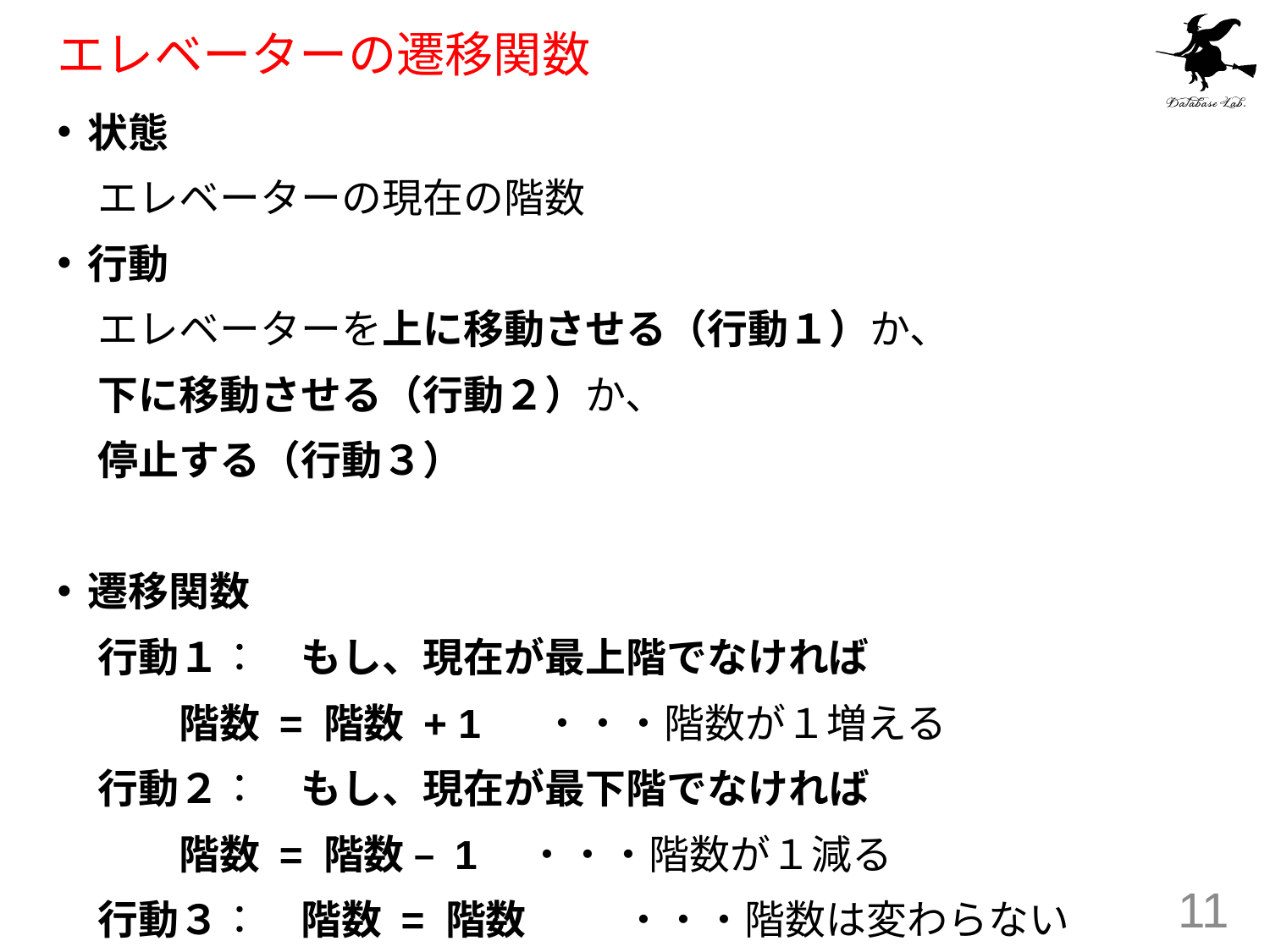

# エレベーターの遷移関数
状態
　エレベーターの現在の階数
行動
　エレベーターを上に移動させる（行動１）か、
　下に移動させる（行動２）か、
　停止する（行動３）

遷移関数
　行動１：　もし、現在が最上階でなければ
		階数 = 階数 + 1 　・・・階数が１増える
　行動２：　もし、現在が最下階でなければ
		階数 = 階数 – 1　・・・階数が１減る
　行動３：	階数 = 階数      　・・・階数は変わらない

11